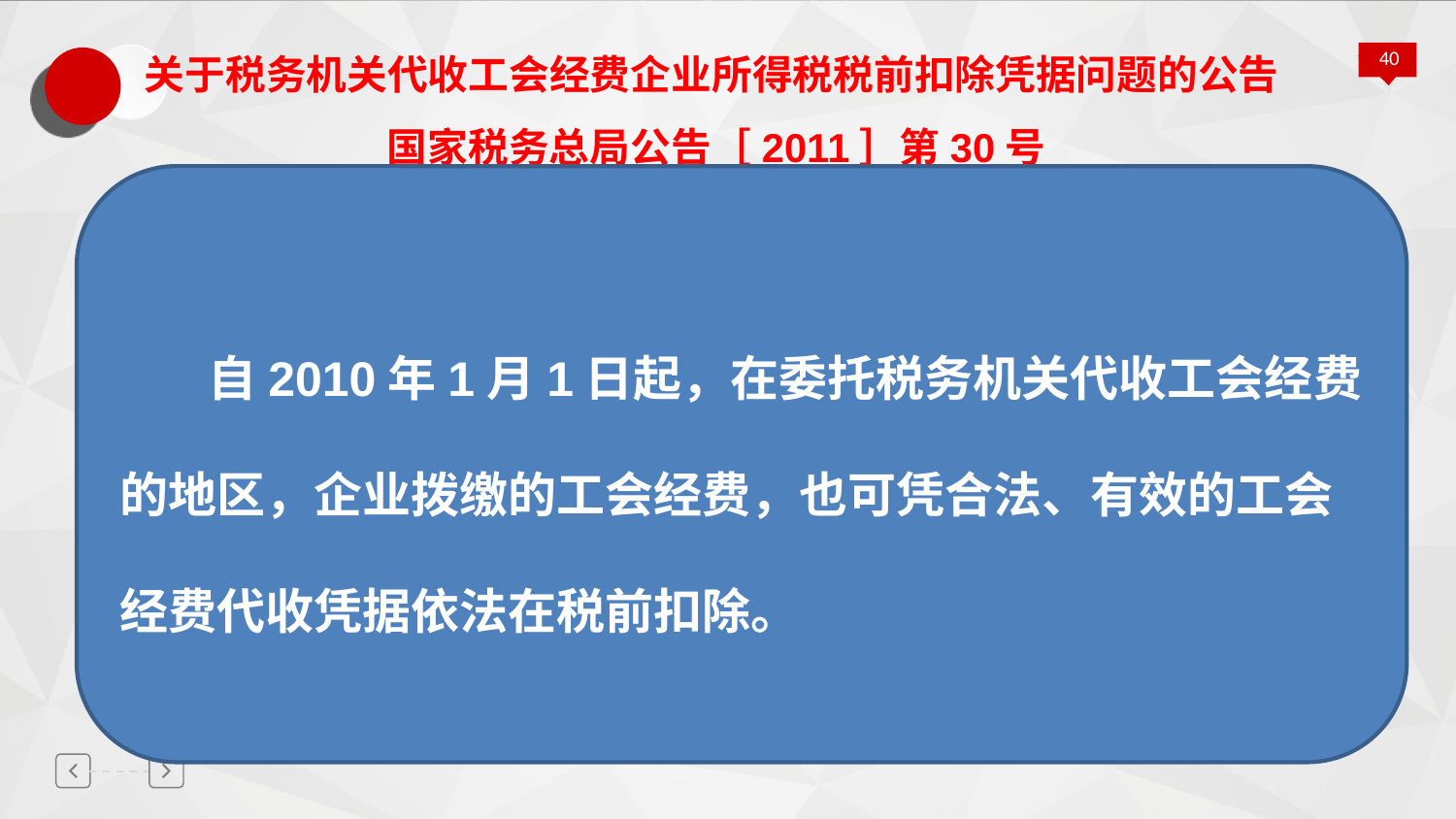

# 关于税务机关代收工会经费企业所得税税前扣除凭据问题的公告 国家税务总局公告［2011］第30号
       自2010年1月1日起，在委托税务机关代收工会经费的地区，企业拨缴的工会经费，也可凭合法、有效的工会经费代收凭据依法在税前扣除。